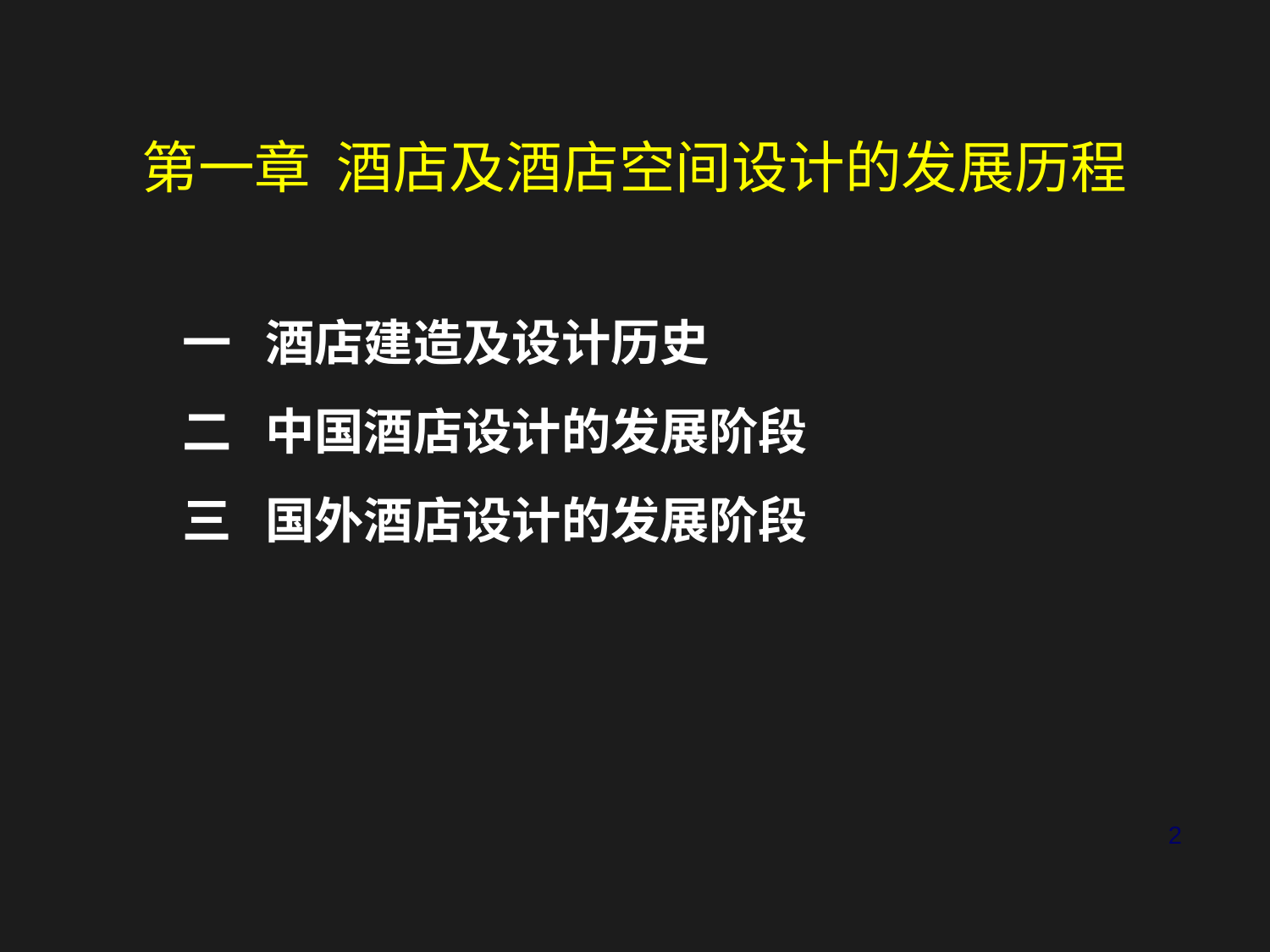

第一章  酒店及酒店空间设计的发展历程
一   酒店建造及设计历史
二   中国酒店设计的发展阶段
三   国外酒店设计的发展阶段
2